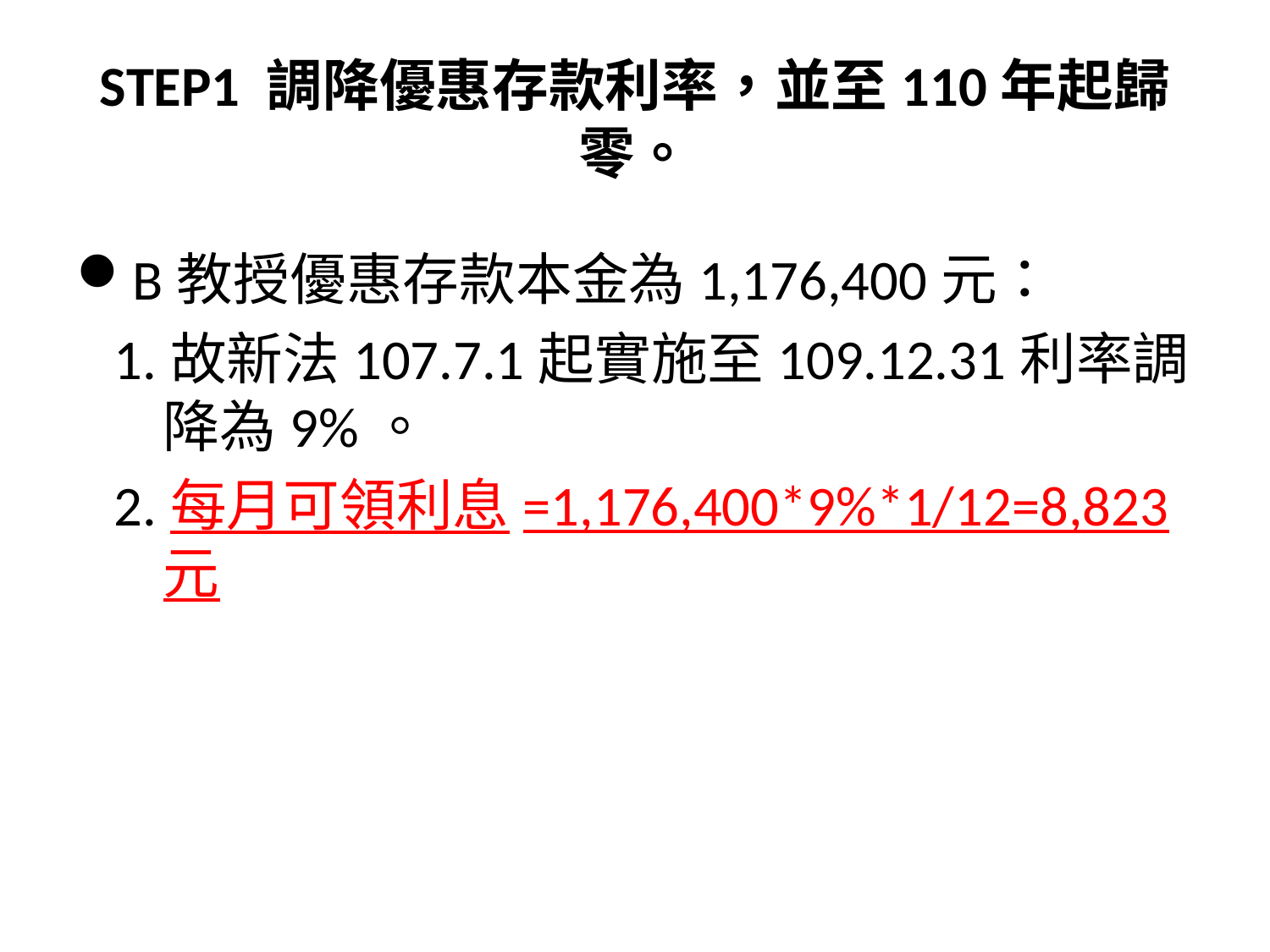

# STEP1 調降優惠存款利率，並至110年起歸零。
B教授優惠存款本金為1,176,400元：
1.故新法107.7.1起實施至109.12.31利率調降為9%。
2.每月可領利息=1,176,400*9%*1/12=8,823元